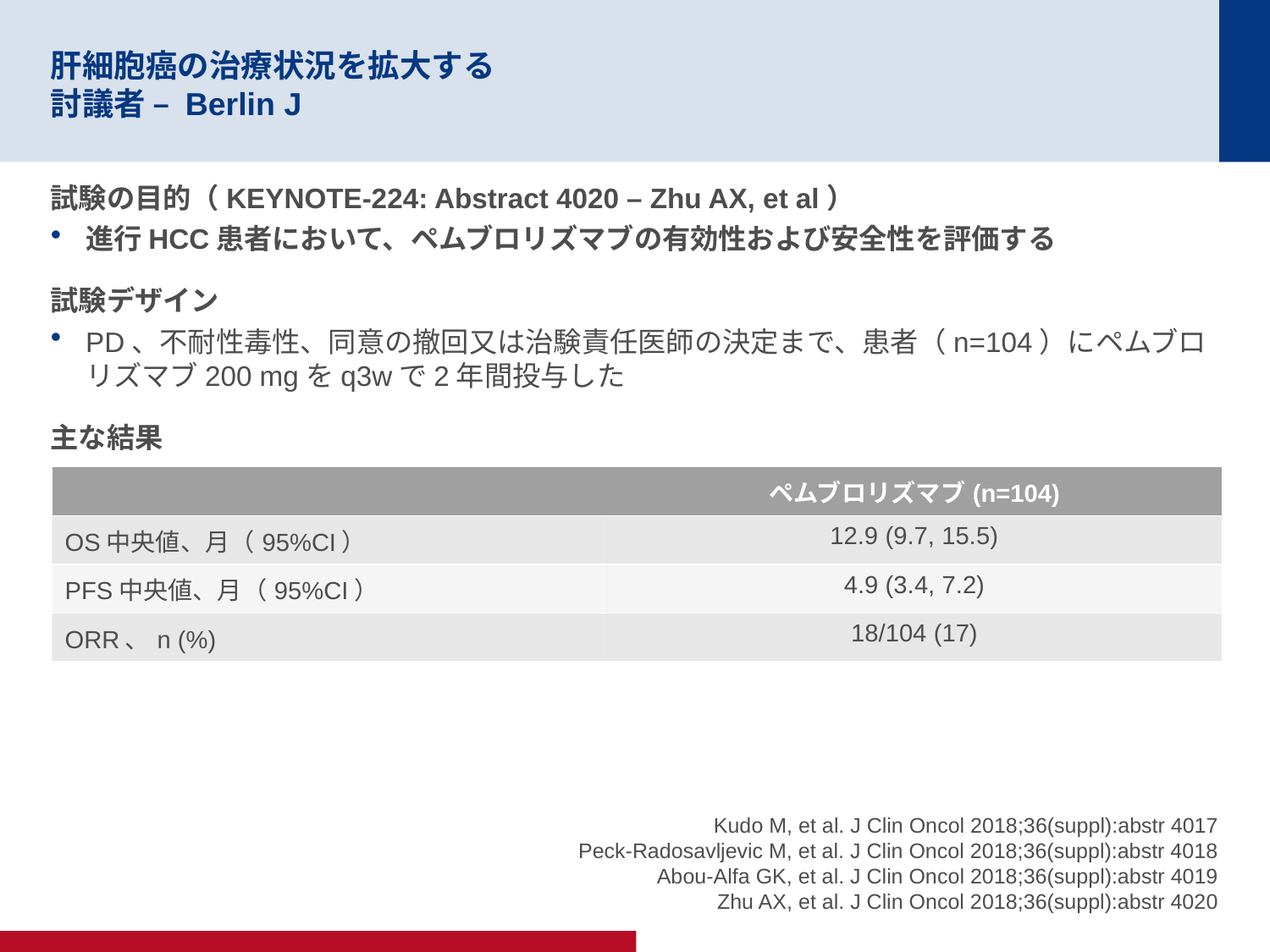

# 肝細胞癌の治療状況を拡大する 討議者 – Berlin J
試験の目的（KEYNOTE-224: Abstract 4020 – Zhu AX, et al）
進行HCC患者において、ペムブロリズマブの有効性および安全性を評価する
試験デザイン
PD、不耐性毒性、同意の撤回又は治験責任医師の決定まで、患者（n=104）にペムブロリズマブ200 mgをq3wで2年間投与した
主な結果

|  | ペムブロリズマブ(n=104) |
| --- | --- |
| OS中央値、月（95%CI） | 12.9 (9.7, 15.5) |
| PFS中央値、月（95%CI） | 4.9 (3.4, 7.2) |
| ORR、n (%) | 18/104 (17) |
Kudo M, et al. J Clin Oncol 2018;36(suppl):abstr 4017
Peck-Radosavljevic M, et al. J Clin Oncol 2018;36(suppl):abstr 4018
Abou-Alfa GK, et al. J Clin Oncol 2018;36(suppl):abstr 4019
Zhu AX, et al. J Clin Oncol 2018;36(suppl):abstr 4020